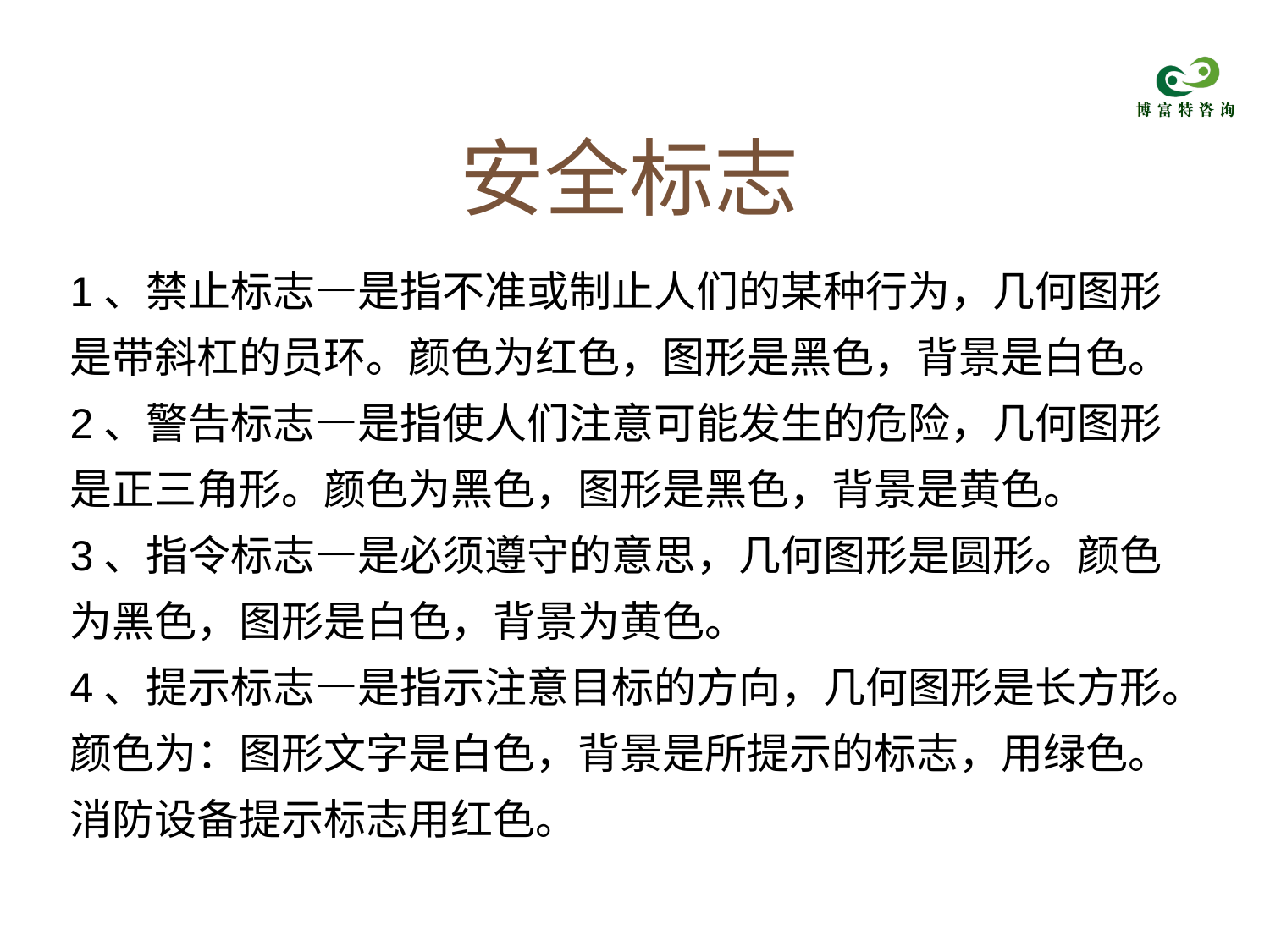

安全标志
1、禁止标志—是指不准或制止人们的某种行为，几何图形是带斜杠的员环。颜色为红色，图形是黑色，背景是白色。
2、警告标志—是指使人们注意可能发生的危险，几何图形是正三角形。颜色为黑色，图形是黑色，背景是黄色。
3、指令标志—是必须遵守的意思，几何图形是圆形。颜色为黑色，图形是白色，背景为黄色。
4、提示标志—是指示注意目标的方向，几何图形是长方形。颜色为：图形文字是白色，背景是所提示的标志，用绿色。消防设备提示标志用红色。